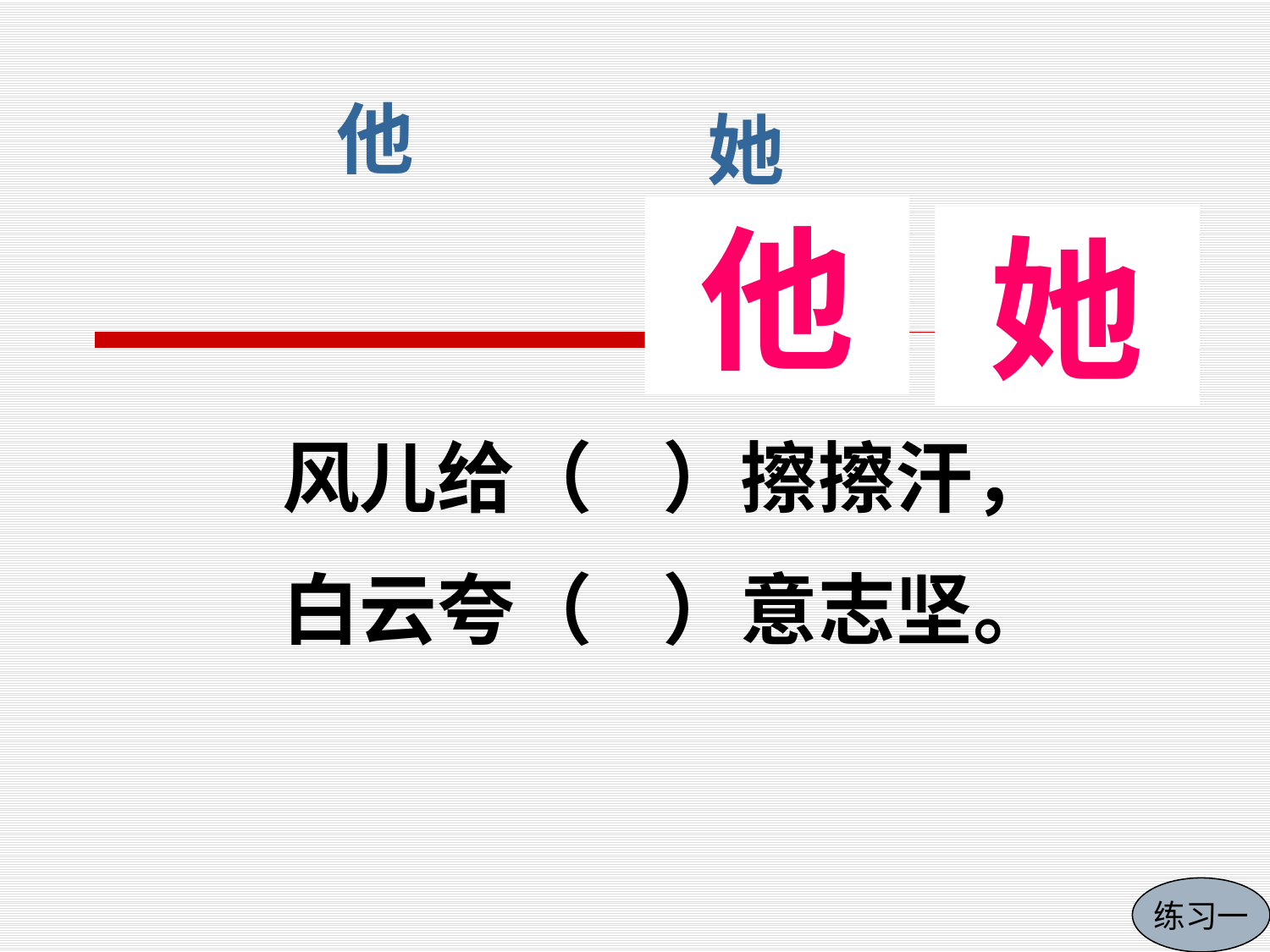

他
她
他
她
风儿给（    ）擦擦汗，
白云夸（    ）意志坚。
练习一